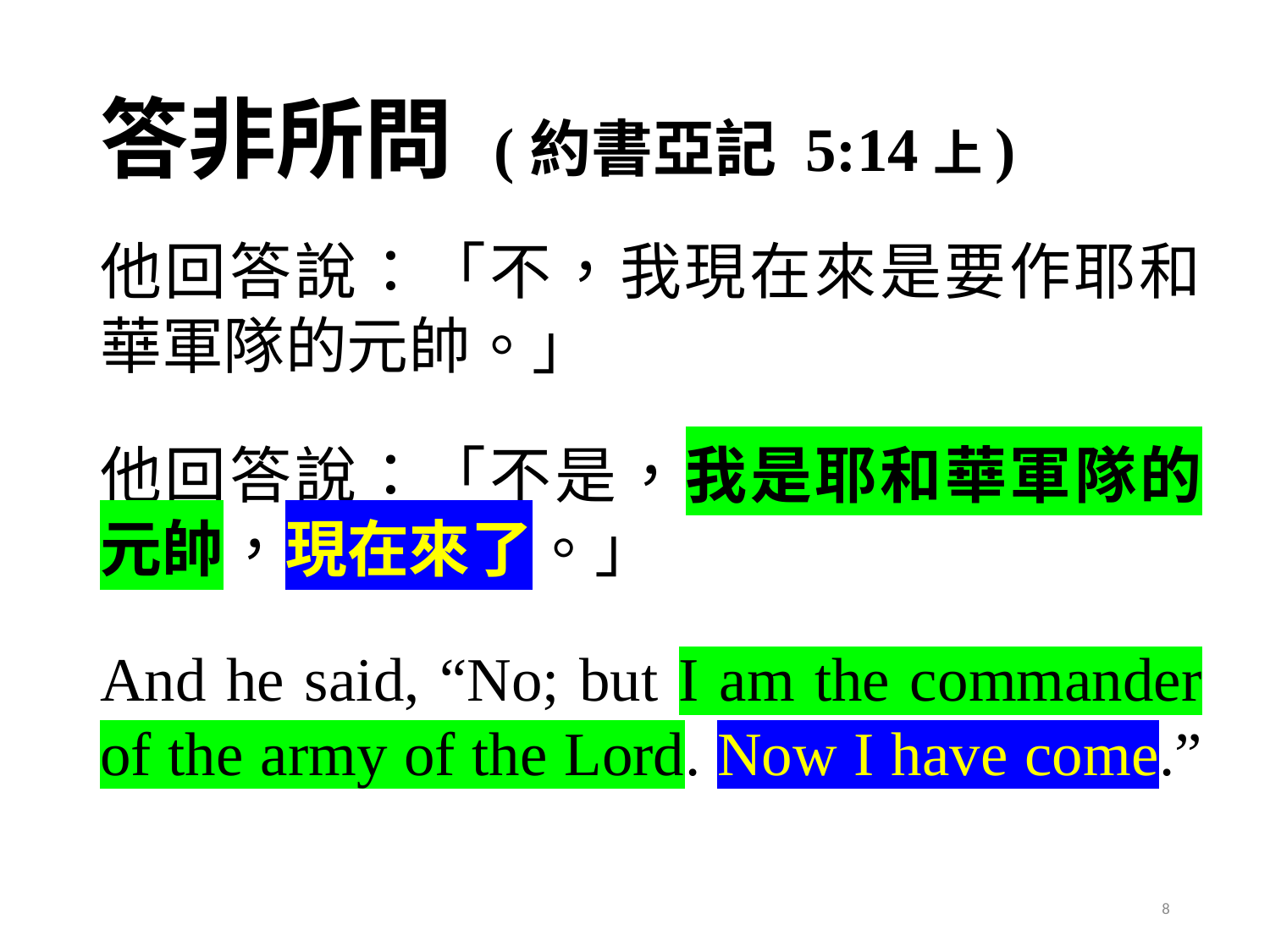

# 答非所問 (約書亞記 5:14上)
他回答說：「不，我現在來是要作耶和華軍隊的元帥。」
他回答說：「不是，我是耶和華軍隊的元帥，現在來了。」
And he said, “No; but I am the commander of the army of the Lord. Now I have come.”

8